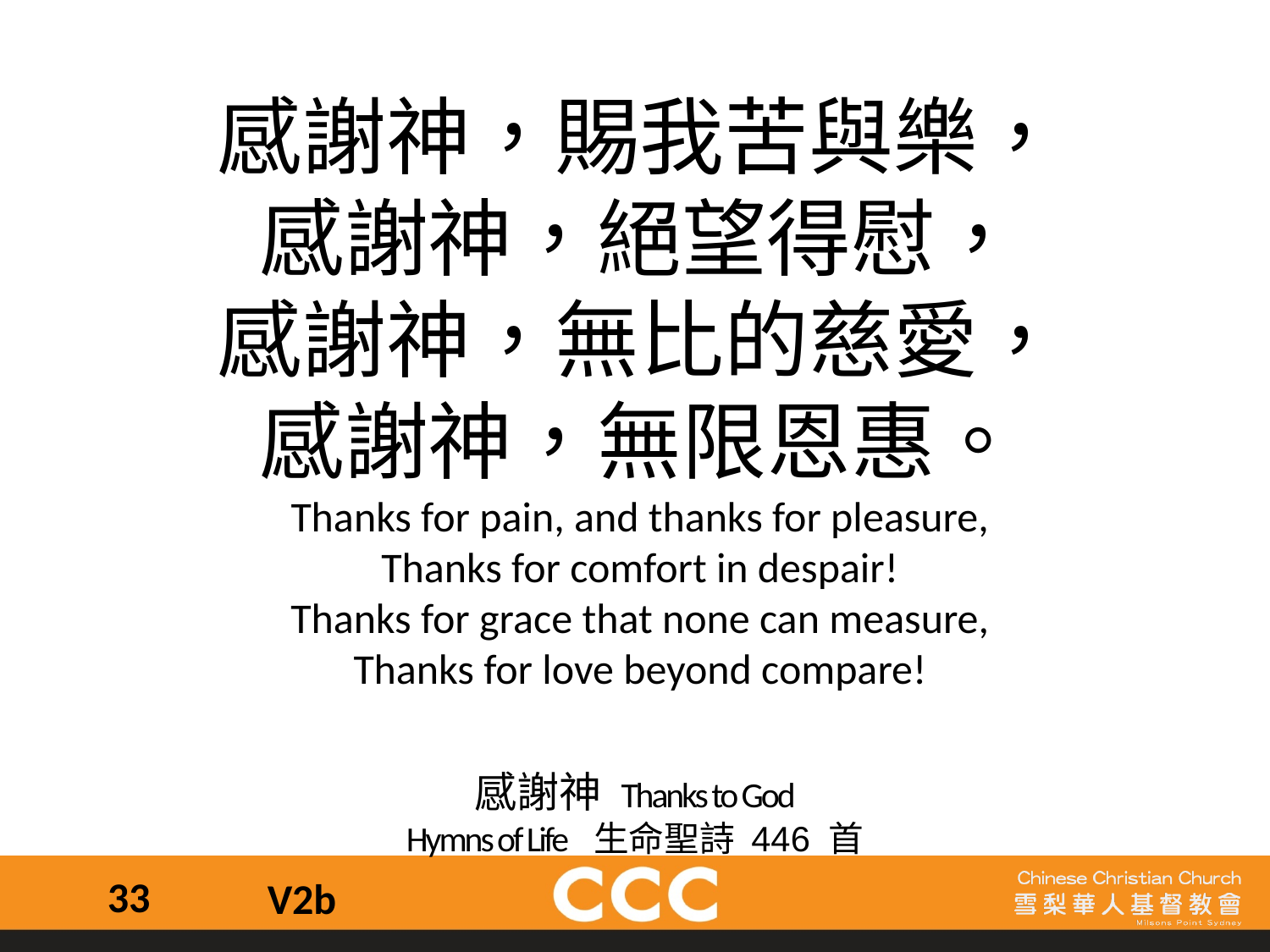

感謝神，賜我苦與樂，
感謝神，絕望得慰，
感謝神，無比的慈愛，
感謝神，無限恩惠。
Thanks for pain, and thanks for pleasure,
Thanks for comfort in despair!
Thanks for grace that none can measure,
Thanks for love beyond compare!
感謝神 Thanks to God
Hymns of Life   生命聖詩 446 首
33
V2b